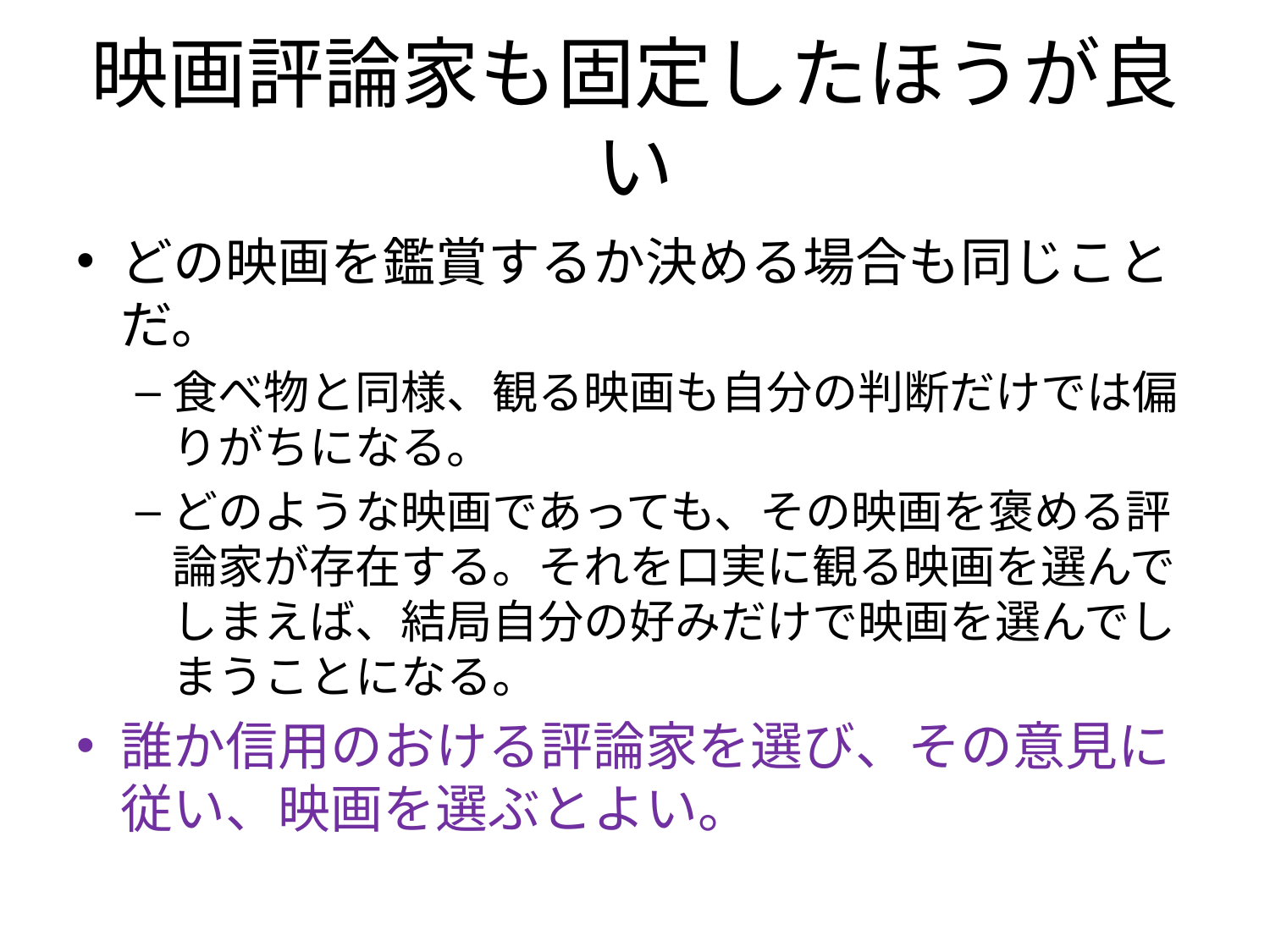

# 映画評論家も固定したほうが良い
どの映画を鑑賞するか決める場合も同じことだ。
食べ物と同様、観る映画も自分の判断だけでは偏りがちになる。
どのような映画であっても、その映画を褒める評論家が存在する。それを口実に観る映画を選んでしまえば、結局自分の好みだけで映画を選んでしまうことになる。
誰か信用のおける評論家を選び、その意見に従い、映画を選ぶとよい。